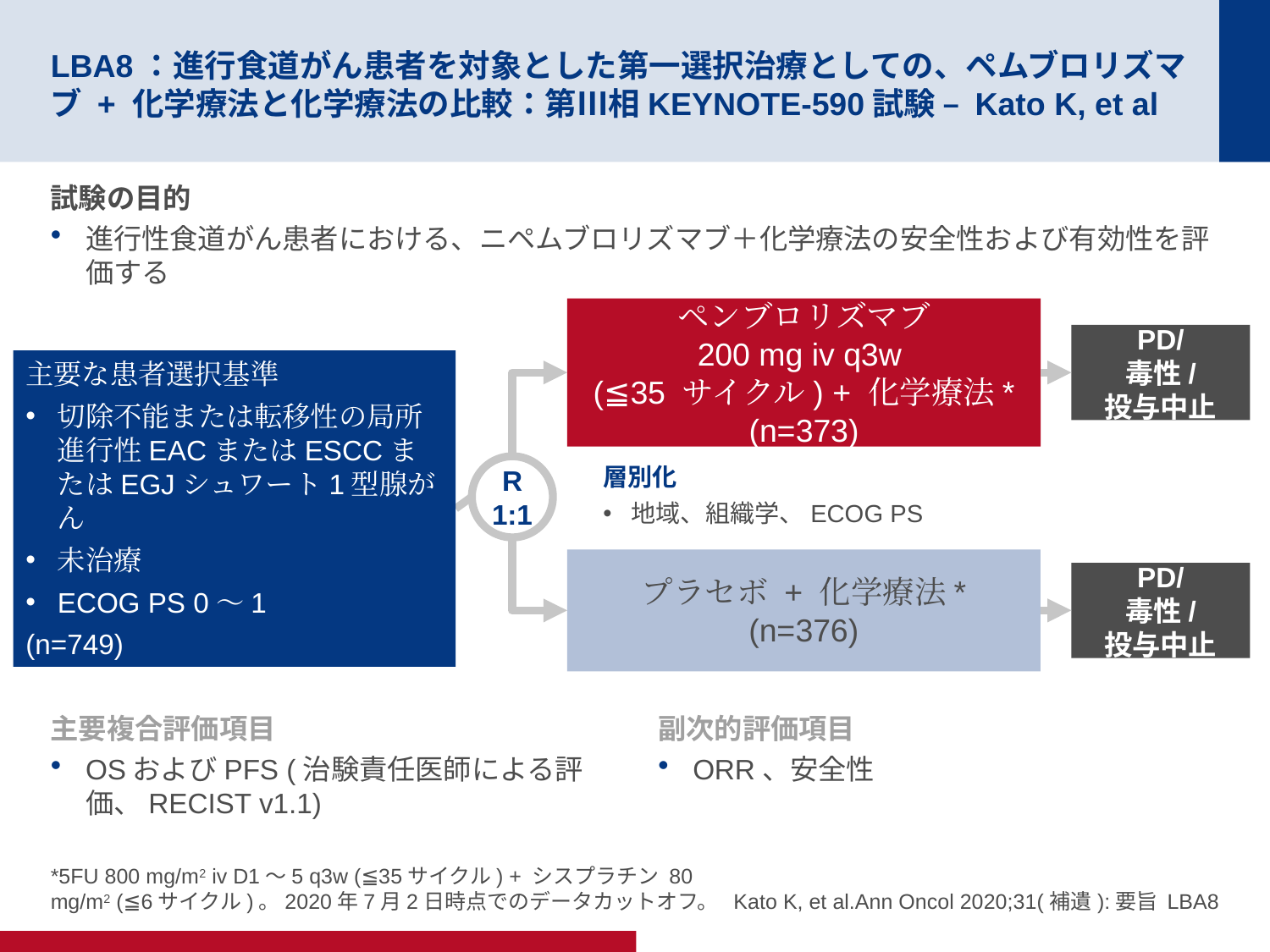

# LBA8：進行食道がん患者を対象とした第一選択治療としての、ペムブロリズマブ + 化学療法と化学療法の比較：第Ⅲ相KEYNOTE-590試験 – Kato K, et al
試験の目的
進行性食道がん患者における、ニペムブロリズマブ＋化学療法の安全性および有効性を評価する
ペンブロリズマブ
200 mg iv q3w
(≦35 サイクル) + 化学療法*
(n=373)
PD/
毒性/
投与中止
主要な患者選択基準
切除不能または転移性の局所進行性EACまたはESCCまたはEGJシュワート1型腺がん
未治療
ECOG PS 0～1
(n=749)
層別化
地域、組織学、ECOG PS
R
1:1
プラセボ + 化学療法*
(n=376)
PD/
毒性/
投与中止
主要複合評価項目
OSおよびPFS (治験責任医師による評価、RECIST v1.1)

副次的評価項目
ORR、安全性
*5FU 800 mg/m2 iv D1～5 q3w (≦35サイクル) + シスプラチン 80 mg/m2 (≦6サイクル)。2020年7月2日時点でのデータカットオフ。
Kato K, et al.Ann Oncol 2020;31(補遺):要旨 LBA8